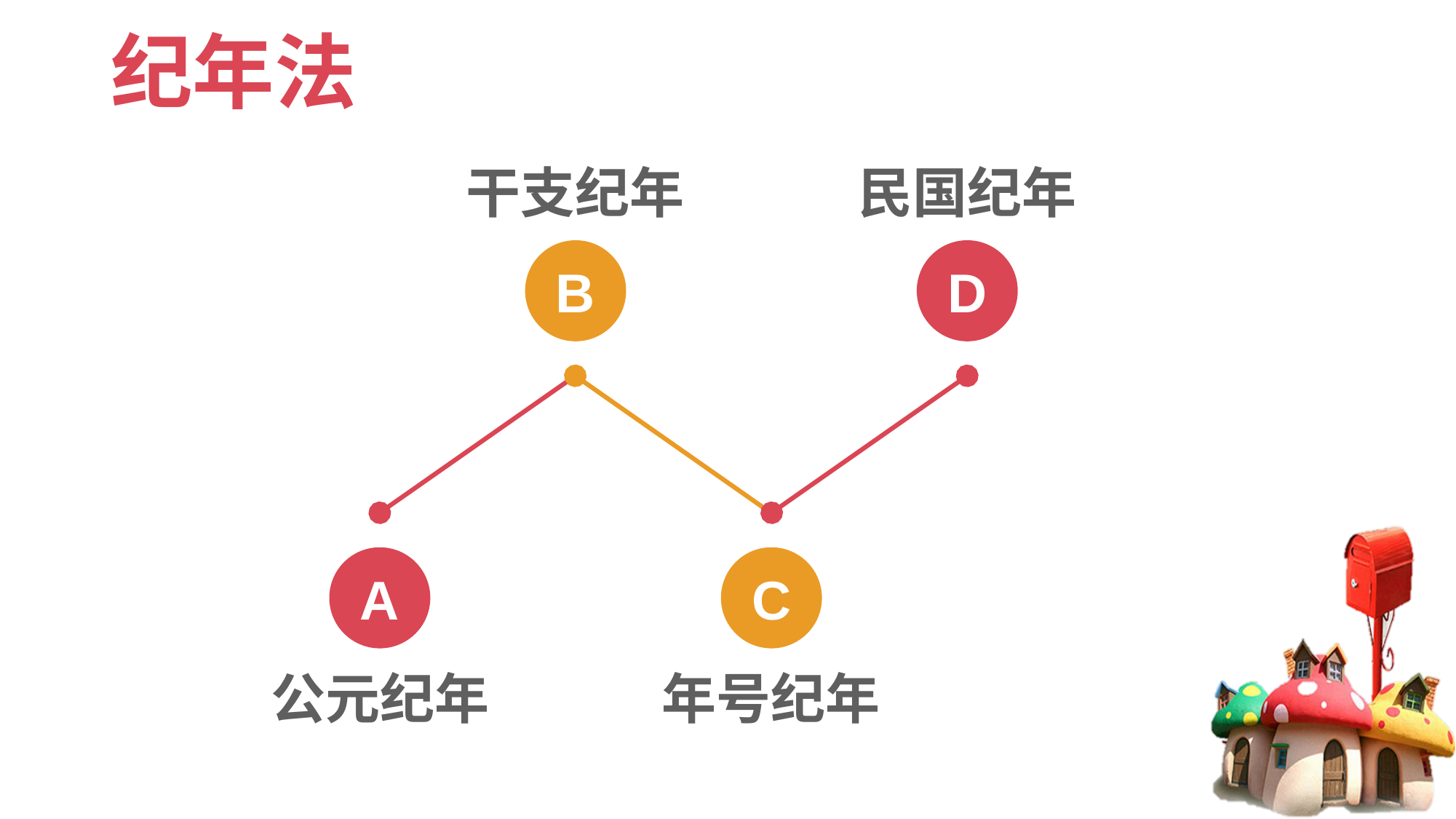

纪年法
干支纪年
B
民国纪年
D
A
公元纪年
C
年号纪年
16